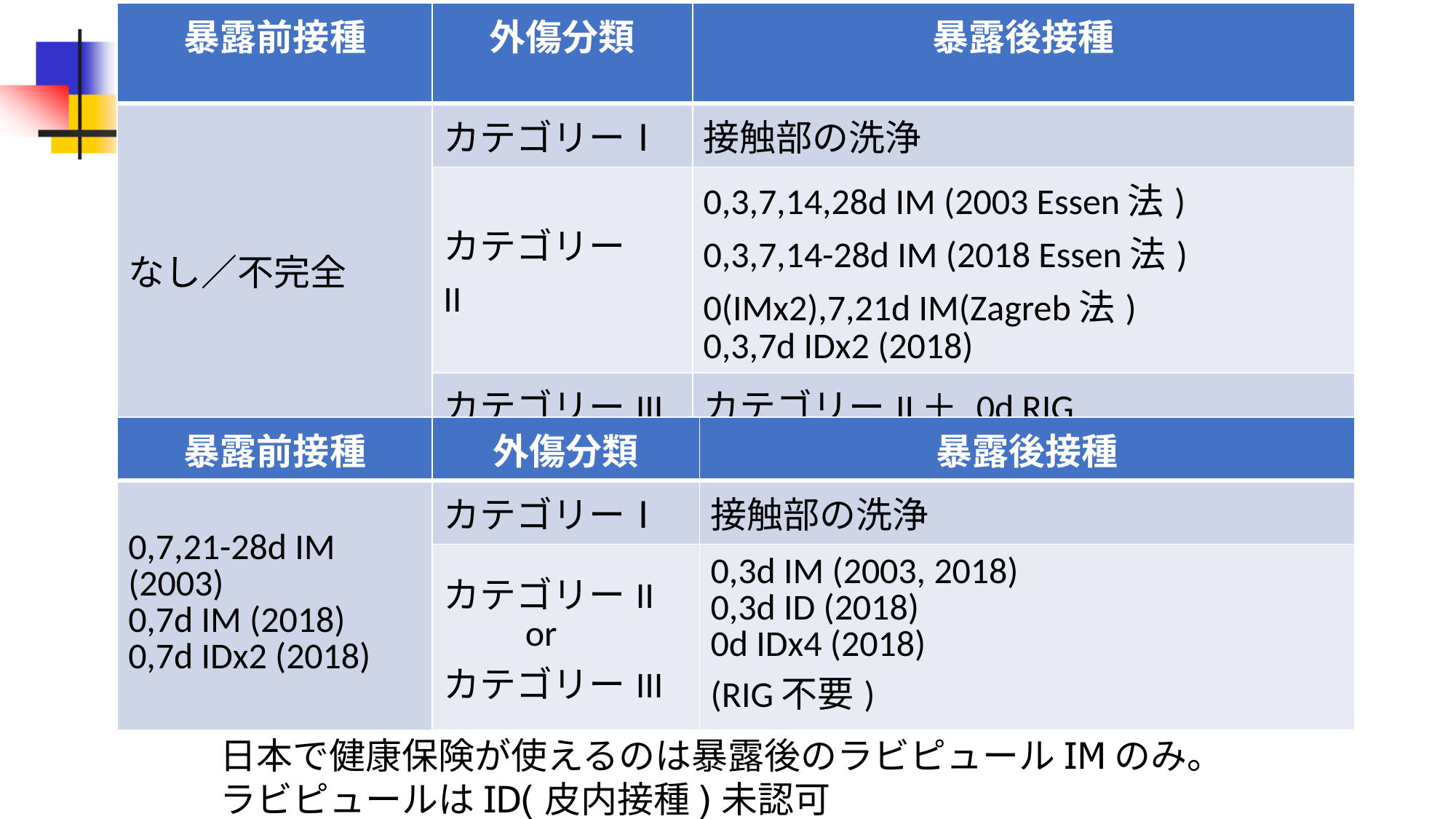

#
| 暴露前接種 | 外傷分類 | 暴露後接種 |
| --- | --- | --- |
| なし／不完全 | カテゴリーⅠ | 接触部の洗浄 |
| なし／不完全 | カテゴリーII | 0,3,7,14,28d IM (2003 Essen法) 0,3,7,14-28d IM (2018 Essen法) 0(IMx2),7,21d IM(Zagreb法) 0,3,7d IDx2 (2018) |
|  | カテゴリーIII | カテゴリーII＋ 0d RIG |
| 暴露前接種 | 外傷分類 | 暴露後接種 |
| --- | --- | --- |
| 0,7,21-28d IM (2003) 0,7d IM (2018) 0,7d IDx2 (2018) | カテゴリーⅠ | 接触部の洗浄 |
| 0,7,21-28d IM (2003) 0,7d IM (2018) 0,7d IDx2 (2018) | カテゴリーII or カテゴリーIII | 0,3d IM (2003, 2018) 0,3d ID (2018) 0d IDx4 (2018) (RIG不要) |
日本で健康保険が使えるのは暴露後のラビピュールIMのみ。
ラビピュールはID(皮内接種)未認可